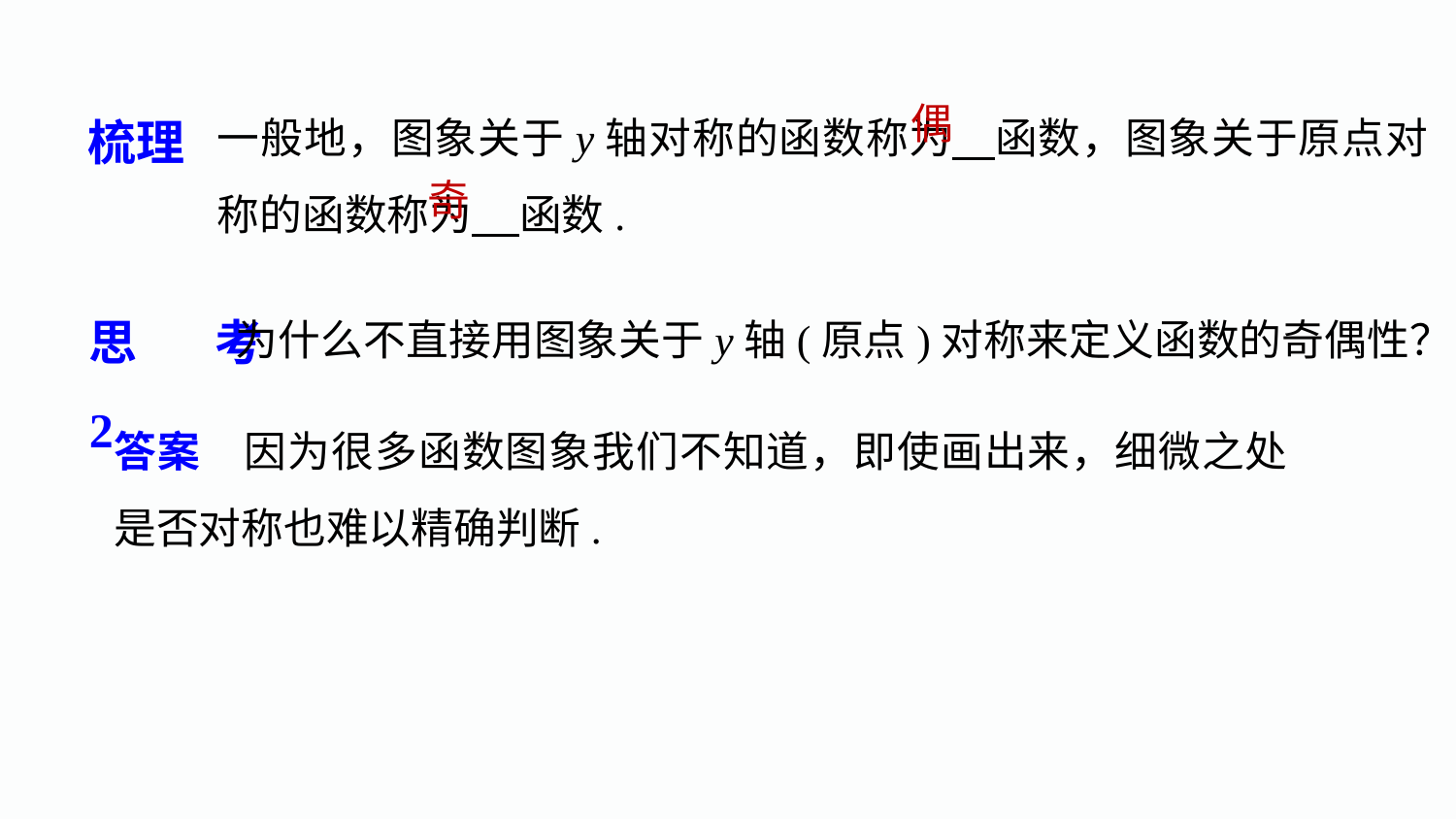

梳理
一般地，图象关于y轴对称的函数称为    函数，图象关于原点对称的函数称为     函数.
偶
奇
思考2
为什么不直接用图象关于y轴(原点)对称来定义函数的奇偶性？
答案　因为很多函数图象我们不知道，即使画出来，细微之处是否对称也难以精确判断.